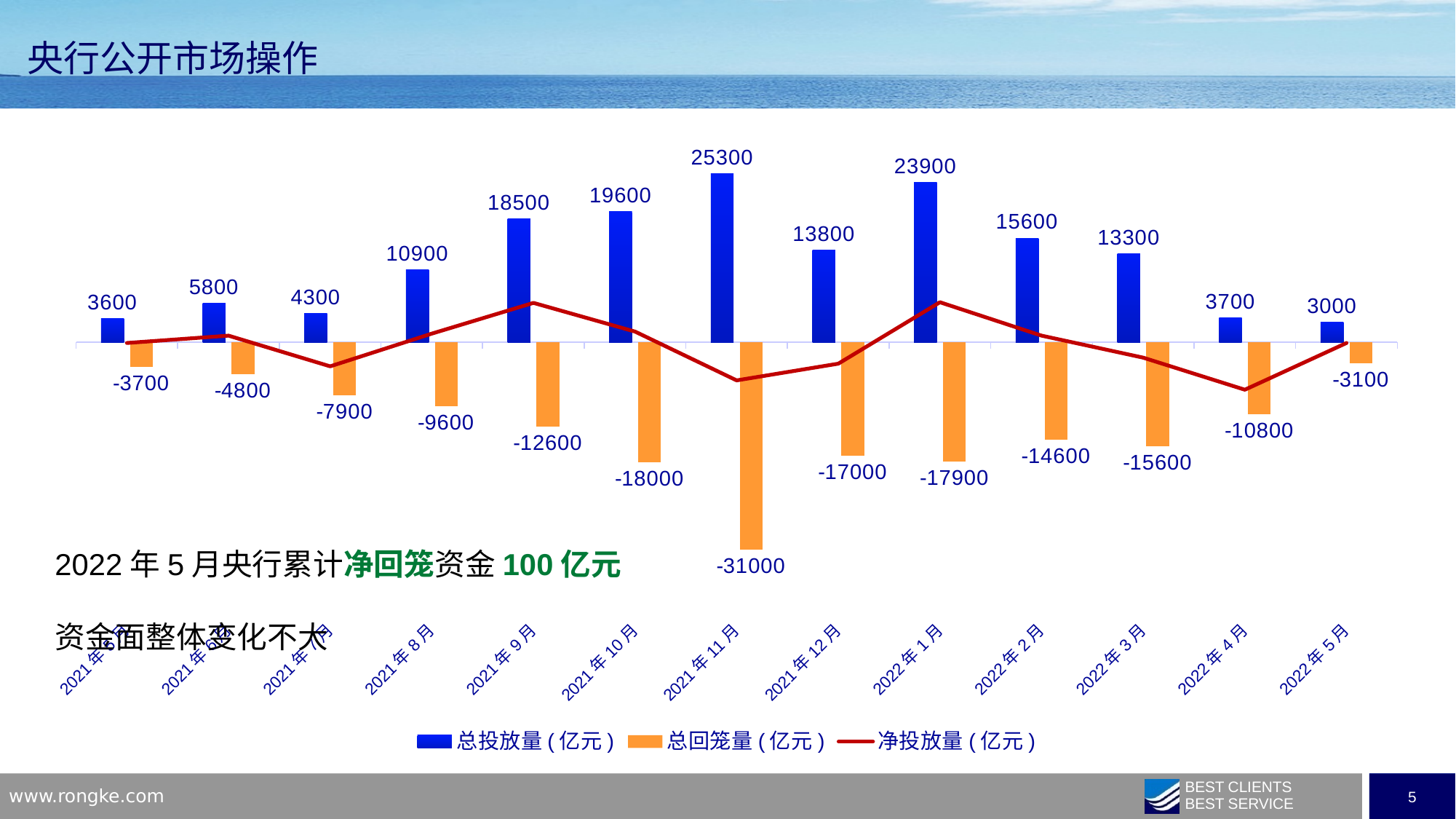

# 央行公开市场操作

### Chart

| Category | 总投放量(亿元) | 总回笼量(亿元) | 净投放量(亿元) |
|---|---|---|---|
| 44712 | 3000.0 | -3100.0 | -100.0 |
| 44681 | 3700.0 | -10800.0 | -7100.0 |
| 44651 | 13300.0 | -15600.0 | -2300.0 |
| 44620 | 15600.0 | -14600.0 | 1000.0 |
| 44592 | 23900.0 | -17900.0 | 6000.0 |
| 44561 | 13800.0 | -17000.0 | -3200.0 |
| 44530 | 25300.0 | -31000.0 | -5700.0 |
| 44500 | 19600.0 | -18000.0 | 1600.0 |
| 44469 | 18500.0 | -12600.0 | 5900.0 |
| 44439 | 10900.0 | -9600.0 | 1300.0 |
| 44408 | 4300.0 | -7900.0 | -3600.0 |
| 44377 | 5800.0 | -4800.0 | 1000.0 |
| 44347 | 3600.0 | -3700.0 | -100.0 |
2022年5月央行累计净回笼资金100亿元
资金面整体变化不大